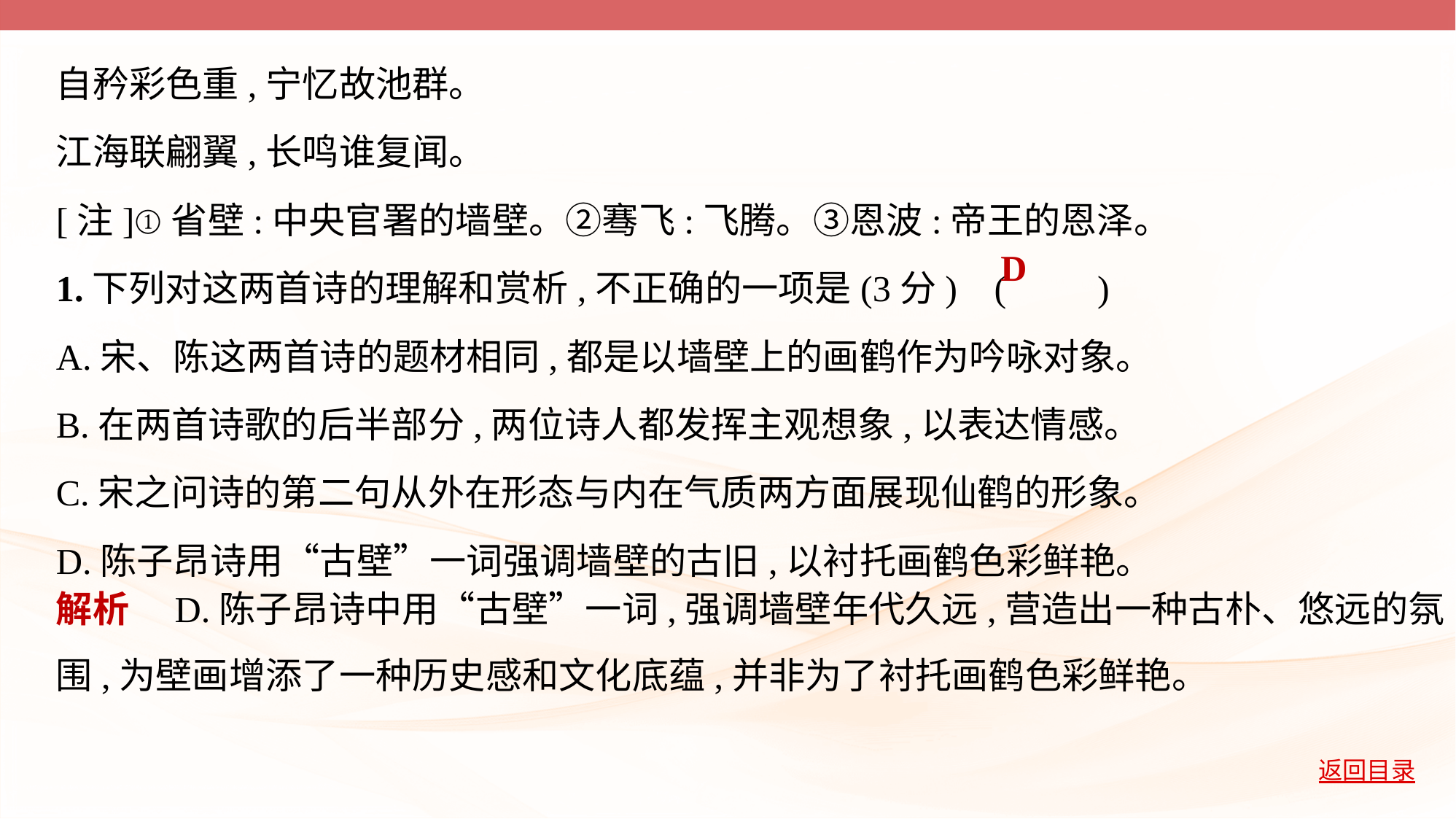

自矜彩色重,宁忆故池群。
江海联翩翼,长鸣谁复闻。
[注]①省壁:中央官署的墙壁。②骞飞:飞腾。③恩波:帝王的恩泽。
1.下列对这两首诗的理解和赏析,不正确的一项是(3分) (          )
A.宋、陈这两首诗的题材相同,都是以墙壁上的画鹤作为吟咏对象。
B.在两首诗歌的后半部分,两位诗人都发挥主观想象,以表达情感。
C.宋之问诗的第二句从外在形态与内在气质两方面展现仙鹤的形象。
D.陈子昂诗用“古壁”一词强调墙壁的古旧,以衬托画鹤色彩鲜艳。
D

解析　D.陈子昂诗中用“古壁”一词,强调墙壁年代久远,营造出一种古朴、悠远的氛
围,为壁画增添了一种历史感和文化底蕴,并非为了衬托画鹤色彩鲜艳。